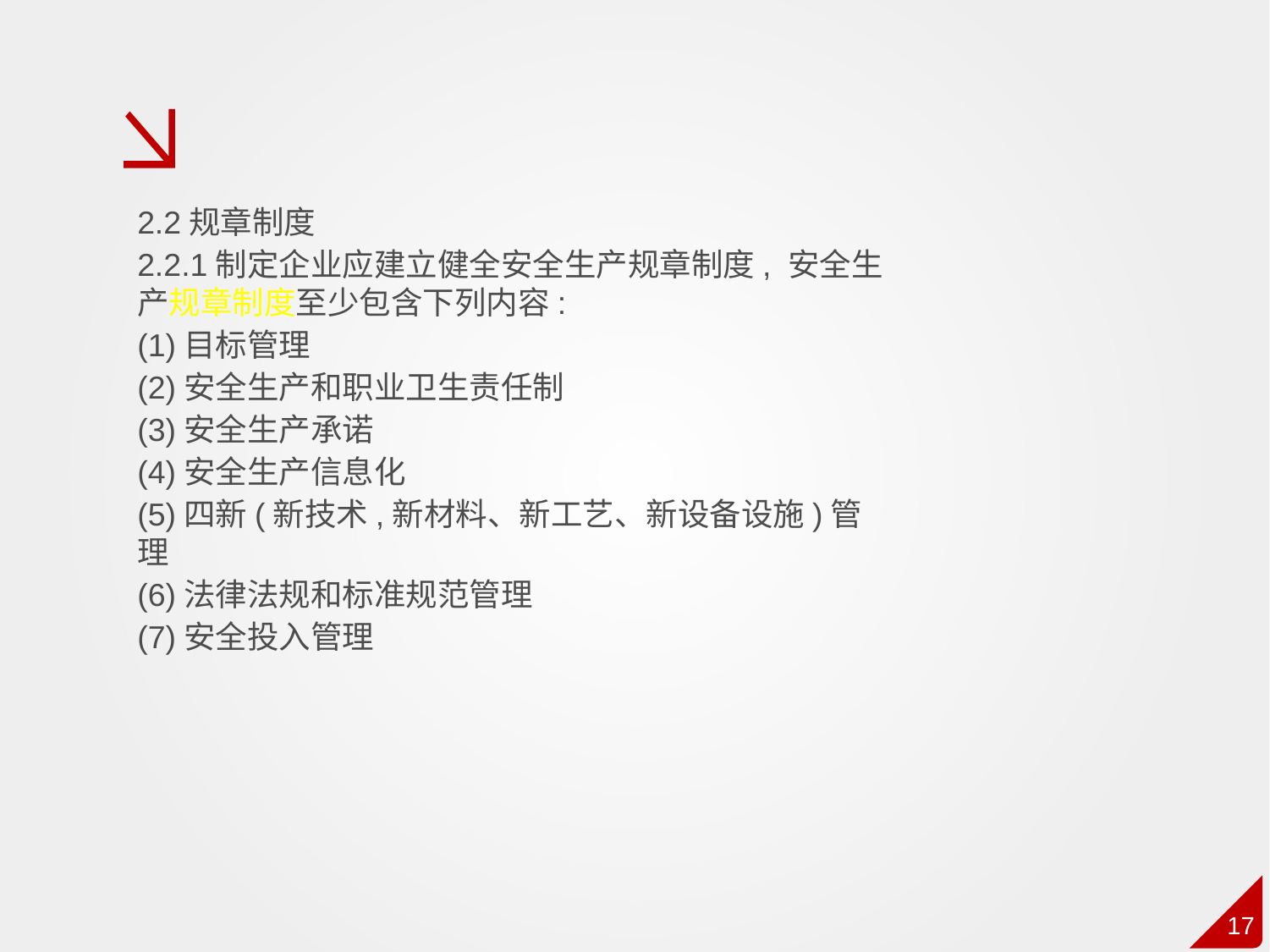

2.2规章制度
2.2.1制定企业应建立健全安全生产规章制度, 安全生产规章制度至少包含下列内容:
(1)目标管理
(2)安全生产和职业卫生责任制
(3)安全生产承诺
(4)安全生产信息化
(5)四新(新技术,新材料、新工艺、新设备设施)管理
(6)法律法规和标准规范管理
(7)安全投入管理